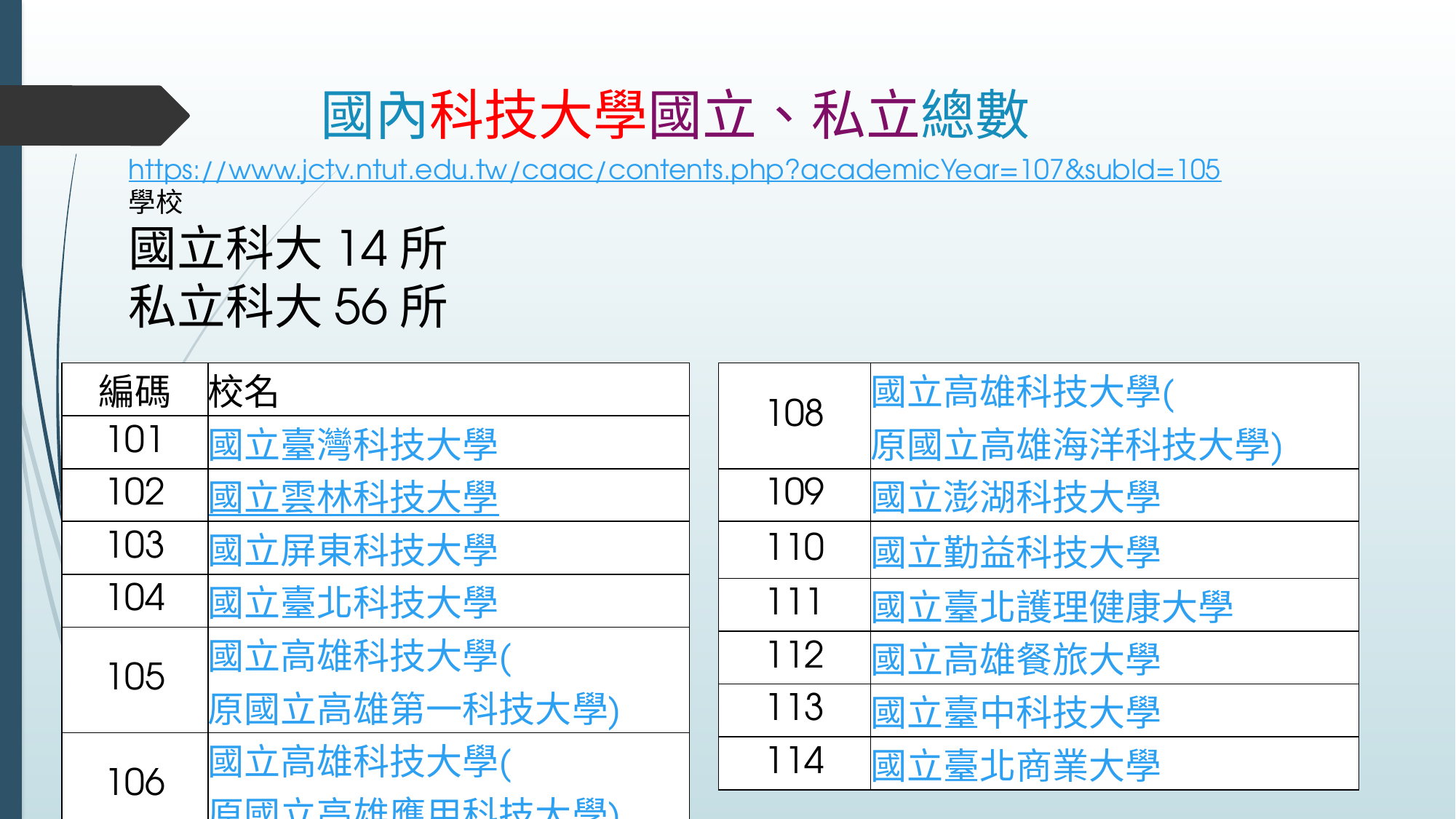

# 國內科技大學國立、私立總數
https://www.jctv.ntut.edu.tw/caac/contents.php?academicYear=107&subId=105
學校
國立科大14所
私立科大56所
| 編碼 | 校名 |
| --- | --- |
| 101 | 國立臺灣科技大學 |
| 102 | 國立雲林科技大學 |
| 103 | 國立屏東科技大學 |
| 104 | 國立臺北科技大學 |
| 105 | 國立高雄科技大學 (原國立高雄第一科技大學) |
| 106 | 國立高雄科技大學 (原國立高雄應用科技大學) |
| 107 | 國立虎尾科技大學 |
| 108 | 國立高雄科技大學 (原國立高雄海洋科技大學) |
| --- | --- |
| 109 | 國立澎湖科技大學 |
| 110 | 國立勤益科技大學 |
| 111 | 國立臺北護理健康大學 |
| 112 | 國立高雄餐旅大學 |
| 113 | 國立臺中科技大學 |
| 114 | 國立臺北商業大學 |